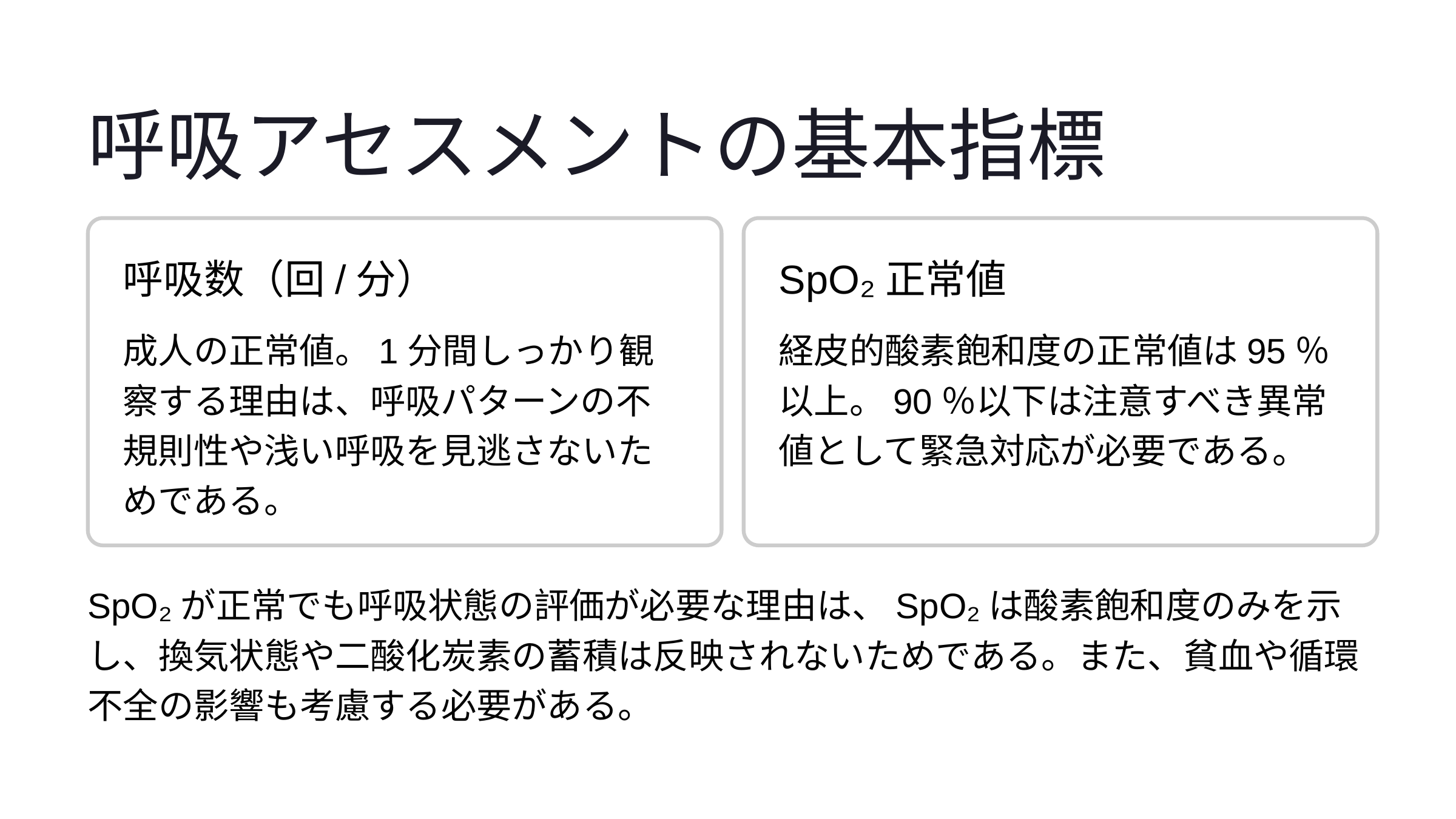

呼吸アセスメントの基本指標

呼吸数（回/分）
SpO₂正常値
成人の正常値。1分間しっかり観察する理由は、呼吸パターンの不規則性や浅い呼吸を見逃さないためである。
経皮的酸素飽和度の正常値は95％以上。90％以下は注意すべき異常値として緊急対応が必要である。
SpO₂が正常でも呼吸状態の評価が必要な理由は、SpO₂は酸素飽和度のみを示し、換気状態や二酸化炭素の蓄積は反映されないためである。また、貧血や循環不全の影響も考慮する必要がある。